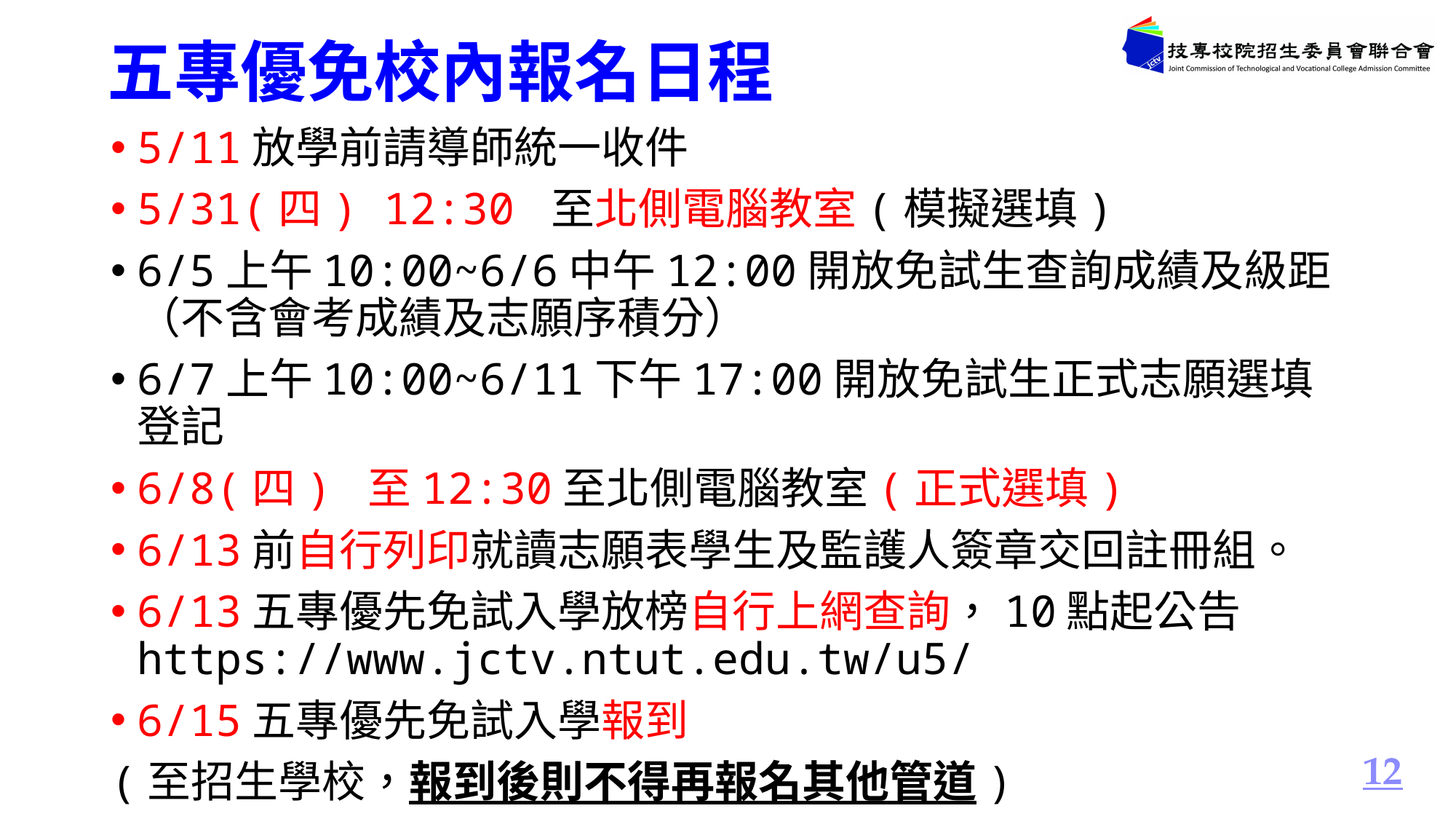

# 五專優免校內報名日程
5/11放學前請導師統一收件
5/31(四) 12:30 至北側電腦教室(模擬選填)
6/5上午10:00~6/6中午12:00開放免試生查詢成績及級距（不含會考成績及志願序積分）
6/7上午10:00~6/11下午17:00開放免試生正式志願選填登記
6/8(四) 至12:30至北側電腦教室(正式選填)
6/13前自行列印就讀志願表學生及監護人簽章交回註冊組。
6/13五專優先免試入學放榜自行上網查詢，10點起公告https://www.jctv.ntut.edu.tw/u5/
6/15五專優先免試入學報到
(至招生學校，報到後則不得再報名其他管道)
12